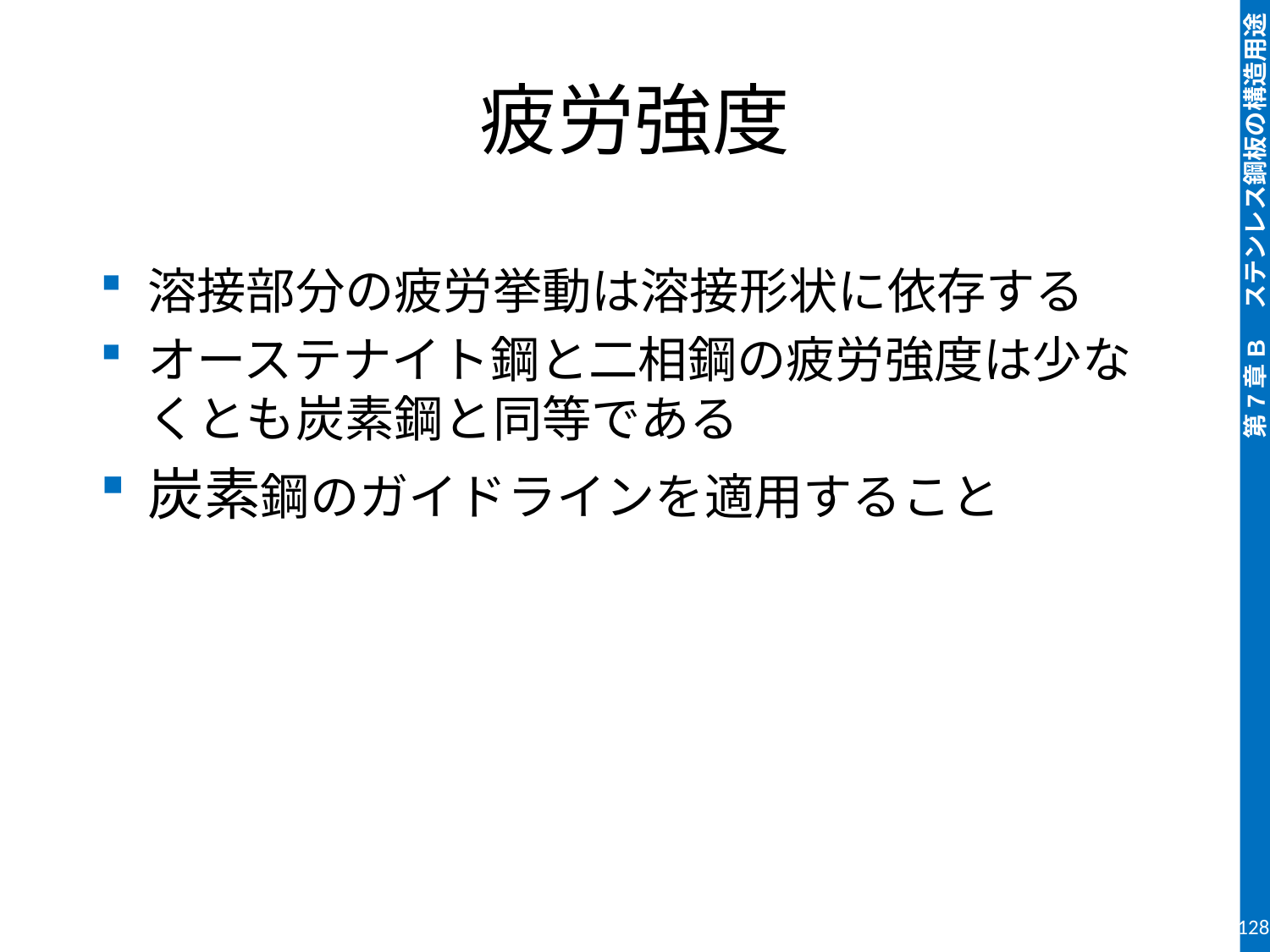

# 疲労強度
溶接部分の疲労挙動は溶接形状に依存する
オーステナイト鋼と二相鋼の疲労強度は少なくとも炭素鋼と同等である
炭素鋼のガイドラインを適用すること

128